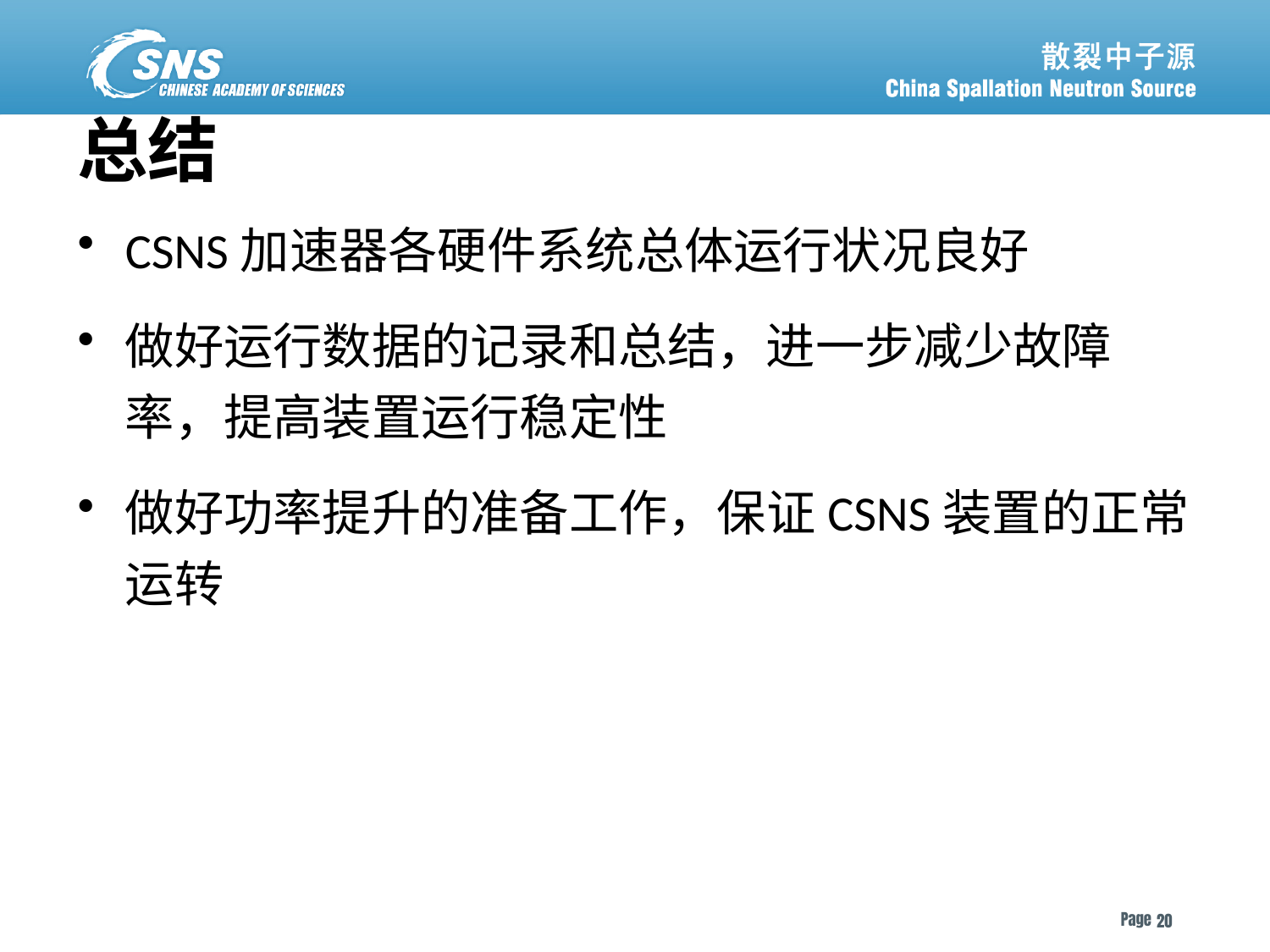

# 总结
CSNS加速器各硬件系统总体运行状况良好
做好运行数据的记录和总结，进一步减少故障率，提高装置运行稳定性
做好功率提升的准备工作，保证CSNS装置的正常运转
20